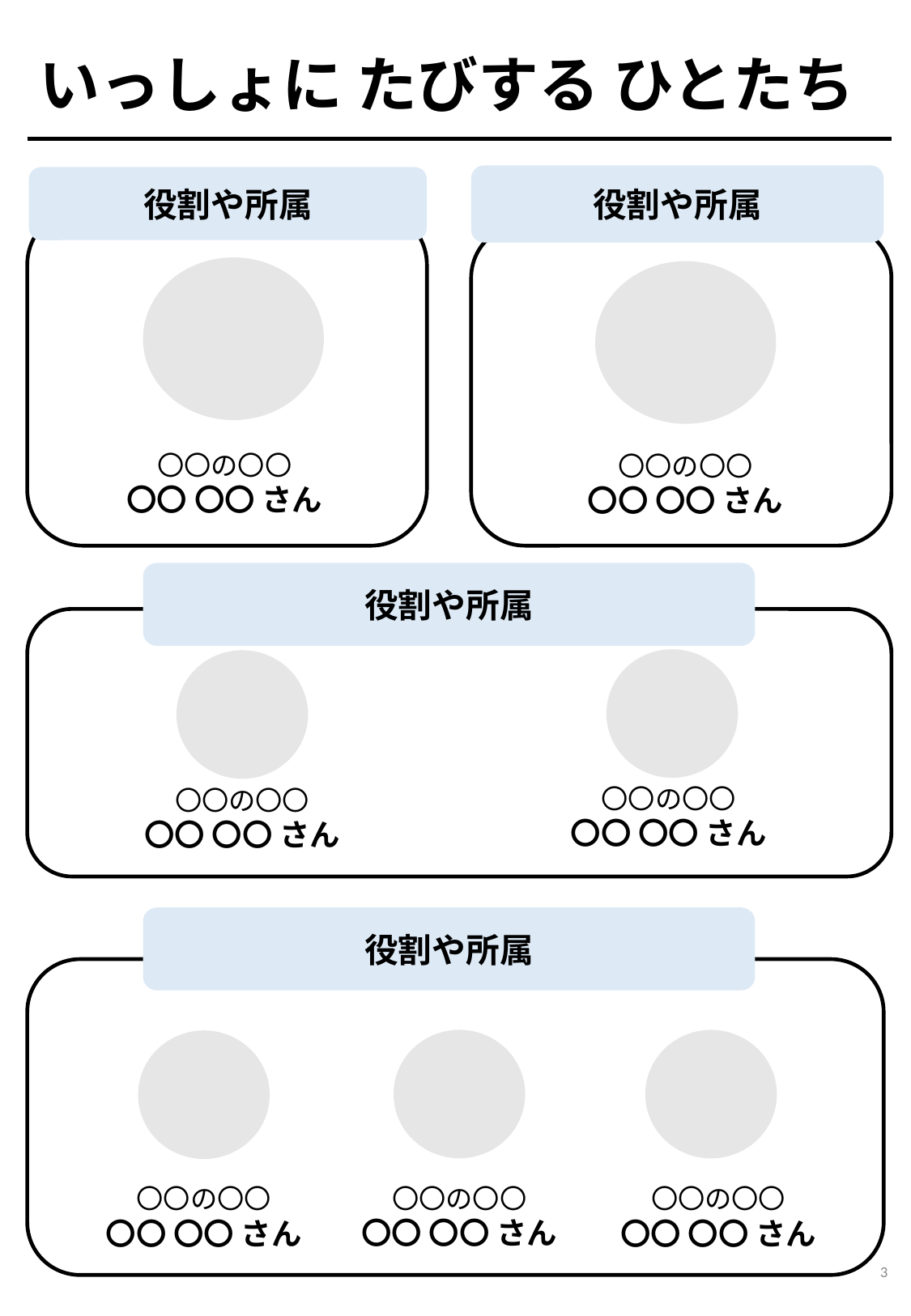

いっしょに たびする ひとたち
役割や所属
役割や所属

〇〇の〇〇
〇〇 〇〇 さん
〇〇の〇〇
〇〇 〇〇 さん
役割や所属

〇〇の〇〇
〇〇 〇〇 さん
〇〇の〇〇
〇〇 〇〇 さん
役割や所属

〇〇の〇〇
〇〇 〇〇 さん
〇〇の〇〇
〇〇 〇〇 さん
〇〇の〇〇
〇〇 〇〇 さん
3